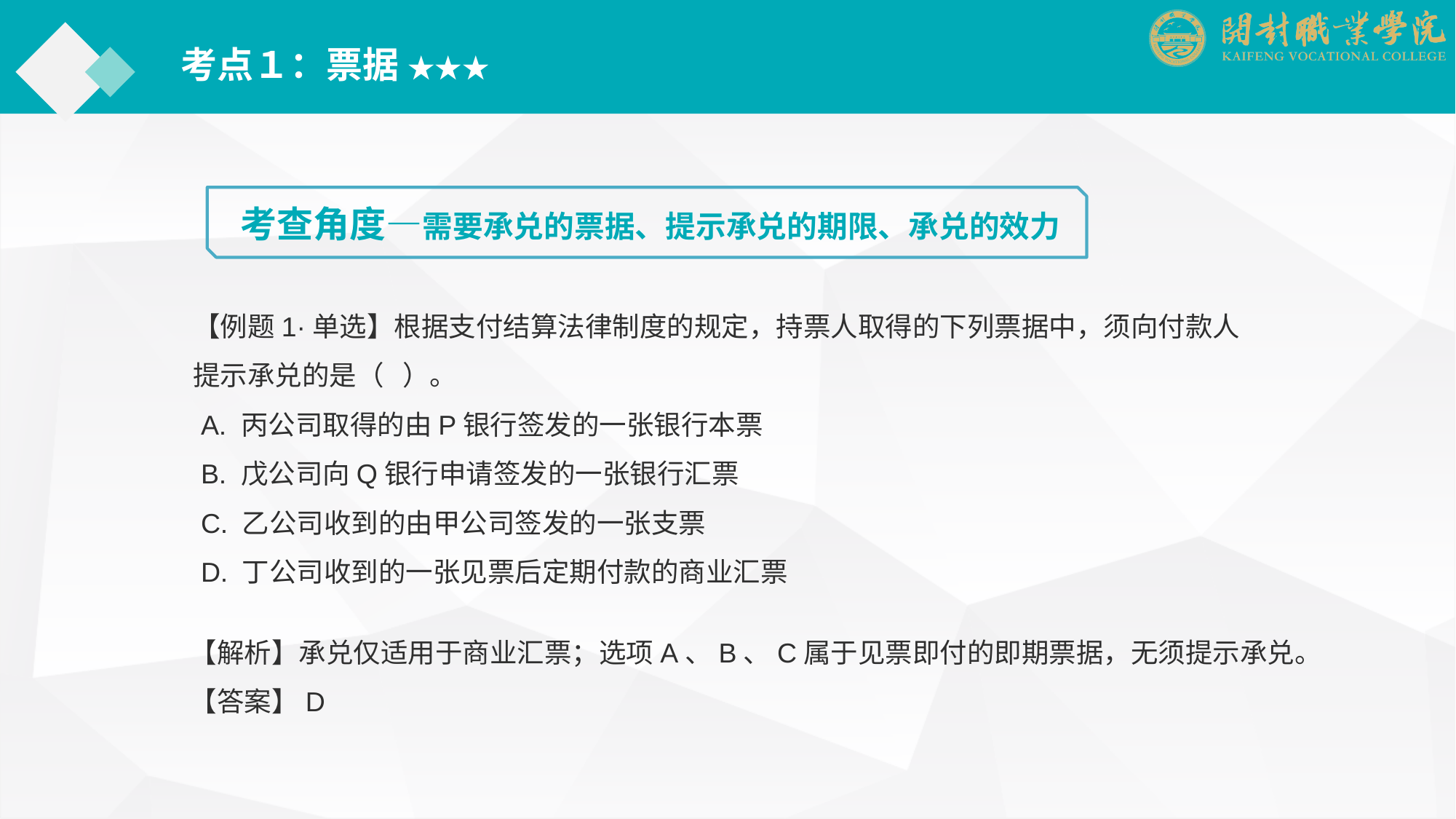

考点１：票据 ★★★

考查角度—需要承兑的票据、提示承兑的期限、承兑的效力
【例题1·单选】根据支付结算法律制度的规定，持票人取得的下列票据中，须向付款人提示承兑的是（   ）。
 A. 丙公司取得的由P银行签发的一张银行本票
 B. 戊公司向Q银行申请签发的一张银行汇票
 C. 乙公司收到的由甲公司签发的一张支票
 D. 丁公司收到的一张见票后定期付款的商业汇票
【解析】承兑仅适用于商业汇票；选项A、B、C属于见票即付的即期票据，无须提示承兑。
【答案】D